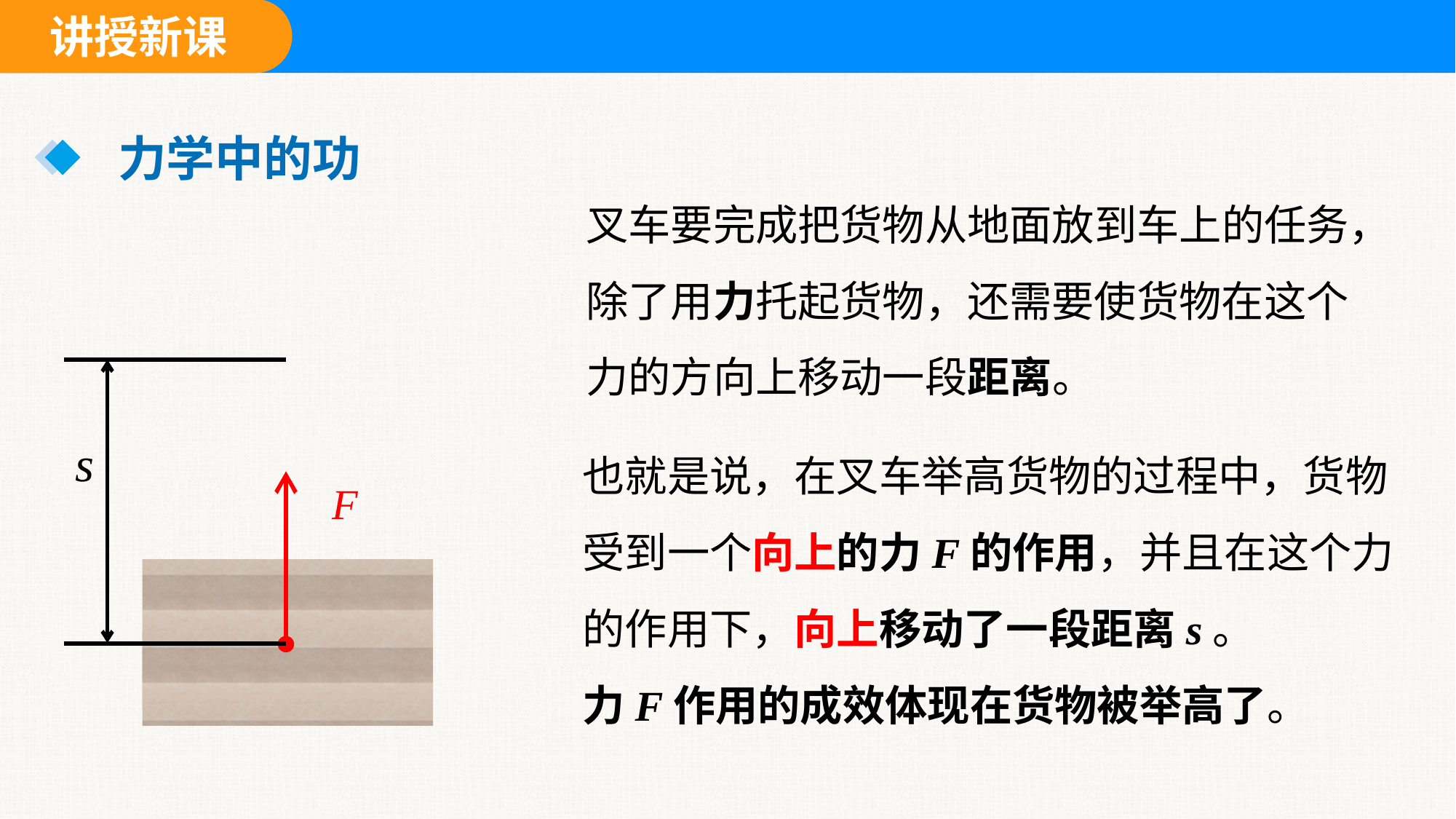

力学中的功

叉车要完成把货物从地面放到车上的任务，除了用力托起货物，还需要使货物在这个力的方向上移动一段距离。
s
也就是说，在叉车举高货物的过程中，货物受到一个向上的力F的作用，并且在这个力的作用下，向上移动了一段距离s。
力F作用的成效体现在货物被举高了。
F